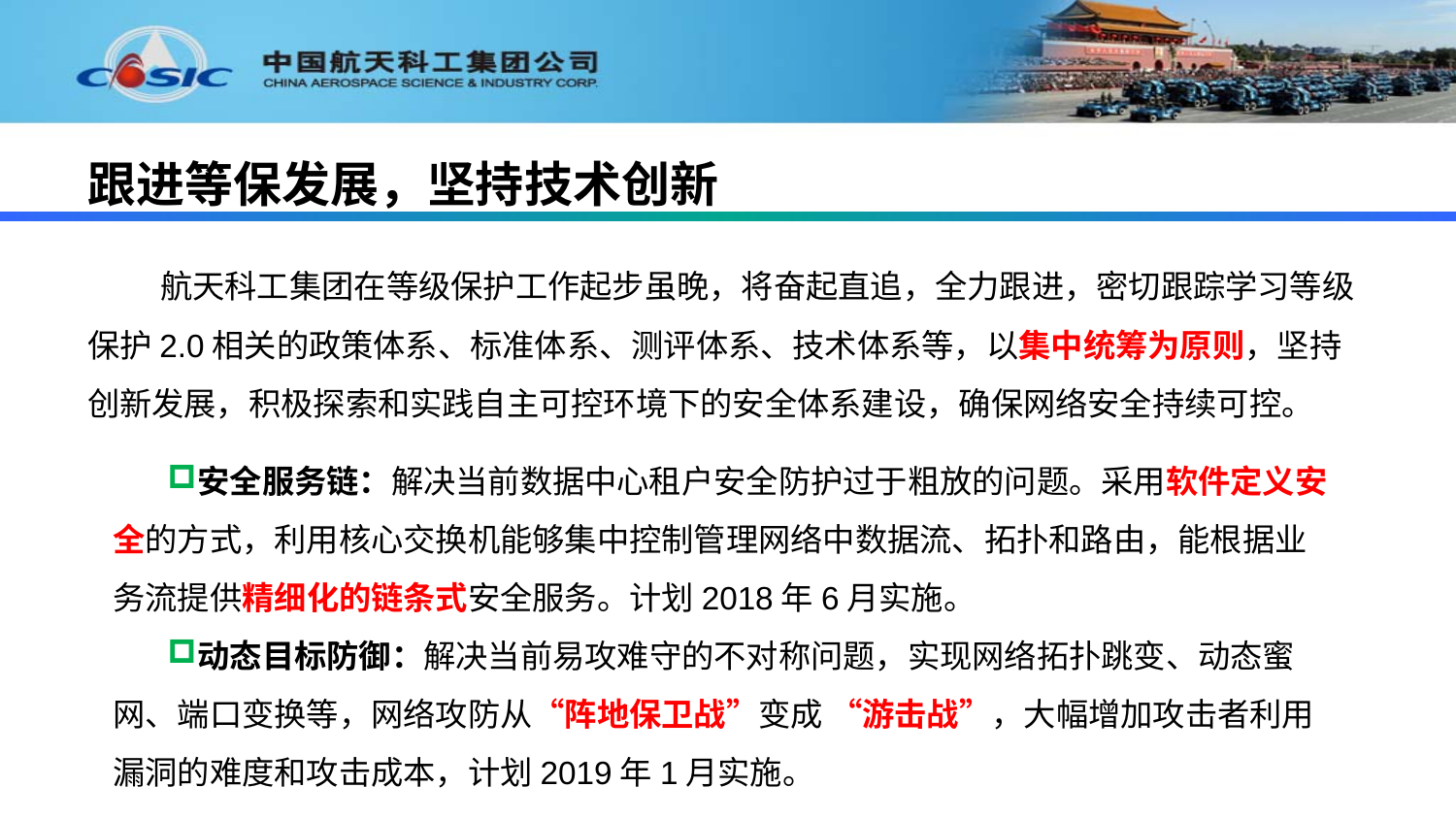

# 跟进等保发展，坚持技术创新

 航天科工集团在等级保护工作起步虽晚，将奋起直追，全力跟进，密切跟踪学习等级保护2.0相关的政策体系、标准体系、测评体系、技术体系等，以集中统筹为原则，坚持创新发展，积极探索和实践自主可控环境下的安全体系建设，确保网络安全持续可控。

安全服务链：解决当前数据中心租户安全防护过于粗放的问题。采用软件定义安全的方式，利用核心交换机能够集中控制管理网络中数据流、拓扑和路由，能根据业务流提供精细化的链条式安全服务。计划2018年6月实施。
动态目标防御：解决当前易攻难守的不对称问题，实现网络拓扑跳变、动态蜜网、端口变换等，网络攻防从“阵地保卫战”变成 “游击战”，大幅增加攻击者利用漏洞的难度和攻击成本，计划2019年1月实施。